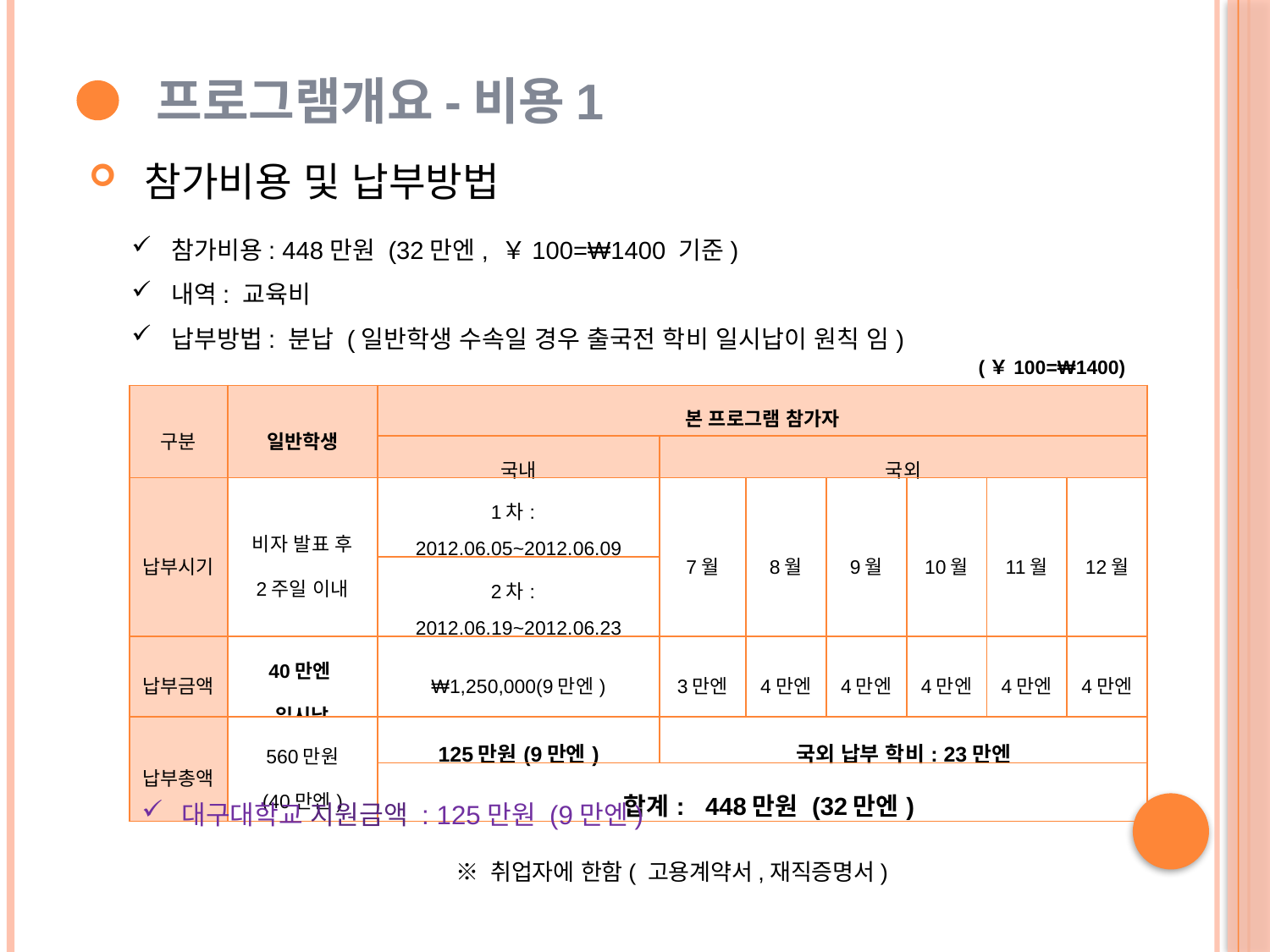

프로그램개요-비용1

 참가비용 및 납부방법

참가비용: 448만원 (32만엔, ￥100=₩1400 기준)
내역: 교육비
납부방법: 분납 (일반학생 수속일 경우 출국전 학비 일시납이 원칙 임)
(￥100=₩1400)
| 구분 | 일반학생 | 본 프로그램 참가자 |  |  |  |  |  |  |
| --- | --- | --- | --- | --- | --- | --- | --- | --- |
|  |  | 국내 | 국외 |  |  |  |  |  |
| 납부시기 | 비자 발표 후 2주일 이내 | 1차: 2012.06.05~2012.06.09 | 7월 | 8월 | 9월 | 10월 | 11월 | 12월 |
|  |  | 2차: 2012.06.19~2012.06.23 |  |  |  |  |  |  |
| 납부금액 | 40만엔 일시납 | ₩1,250,000(9만엔) | 3만엔 | 4만엔 | 4만엔 | 4만엔 | 4만엔 | 4만엔 |
| 납부총액 | 560만원 (40만엔) | 125만원(9만엔) | 국외 납부 학비: 23만엔 |  |  |  |  |  |
|  |  | 합계: 448만원 (32만엔) |  |  |  |  |  |  |
대구대학교 지원금액 : 125만원 (9만엔)
※ 취업자에 한함( 고용계약서,재직증명서)